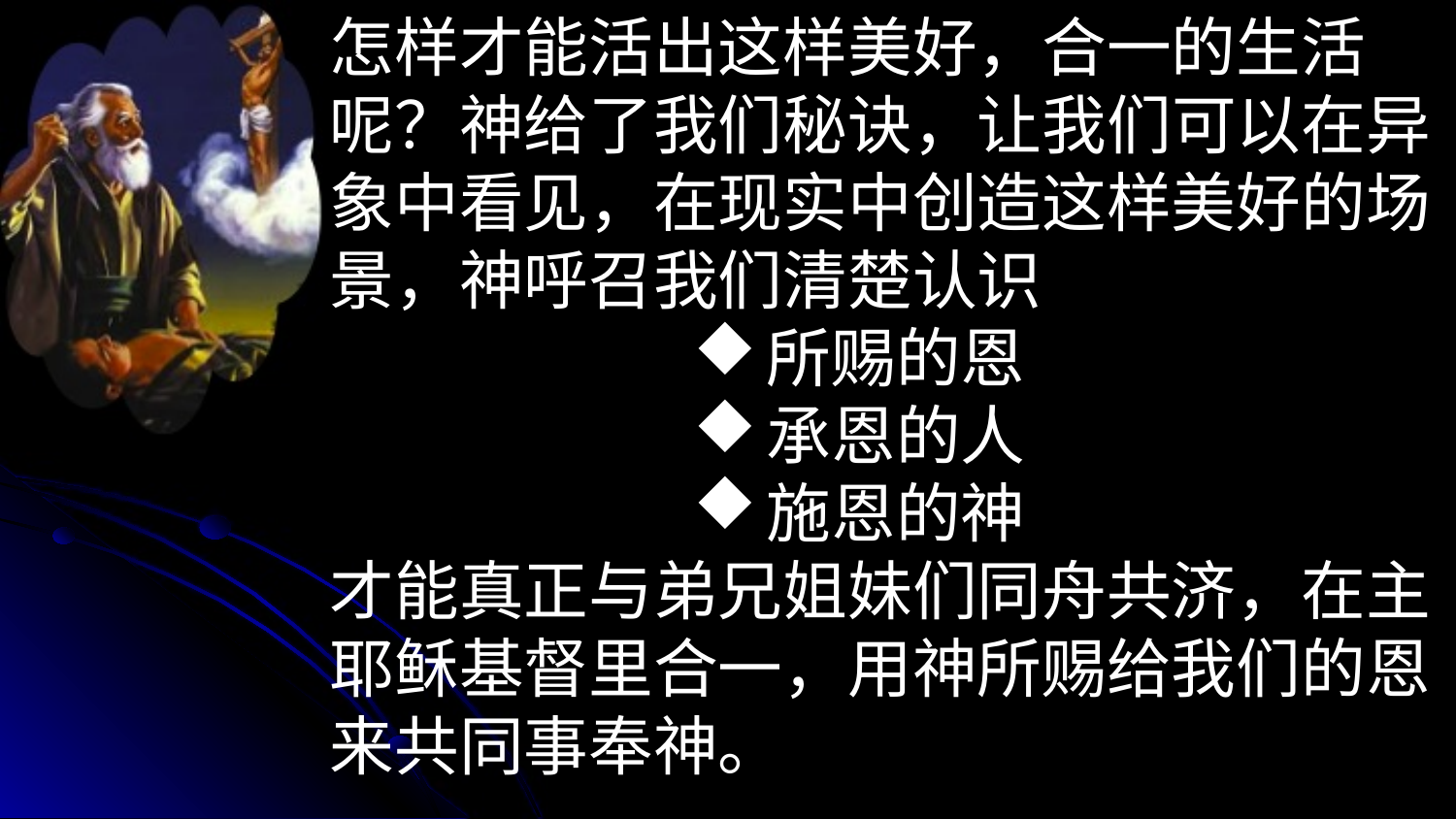

怎样才能活出这样美好，合一的生活呢？神给了我们秘诀，让我们可以在异象中看见，在现实中创造这样美好的场景，神呼召我们清楚认识
所赐的恩
承恩的人
施恩的神
才能真正与弟兄姐妹们同舟共济，在主耶稣基督里合一，用神所赐给我们的恩来共同事奉神。